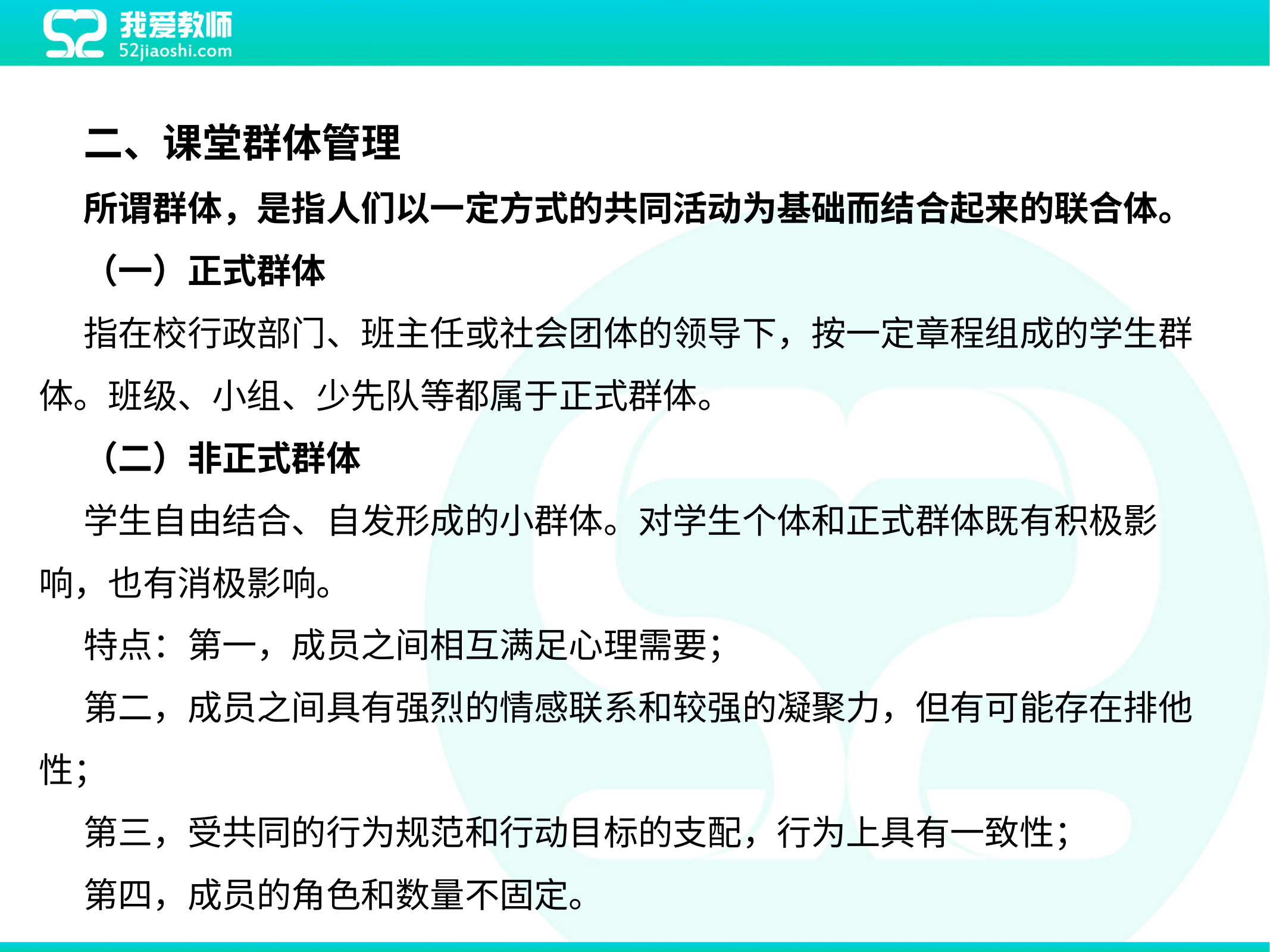

二、课堂群体管理
所谓群体，是指人们以一定方式的共同活动为基础而结合起来的联合体。
（一）正式群体
指在校行政部门、班主任或社会团体的领导下，按一定章程组成的学生群体。班级、小组、少先队等都属于正式群体。
（二）非正式群体
学生自由结合、自发形成的小群体。对学生个体和正式群体既有积极影响，也有消极影响。
特点：第一，成员之间相互满足心理需要；
第二，成员之间具有强烈的情感联系和较强的凝聚力，但有可能存在排他性；
第三，受共同的行为规范和行动目标的支配，行为上具有一致性；
第四，成员的角色和数量不固定。